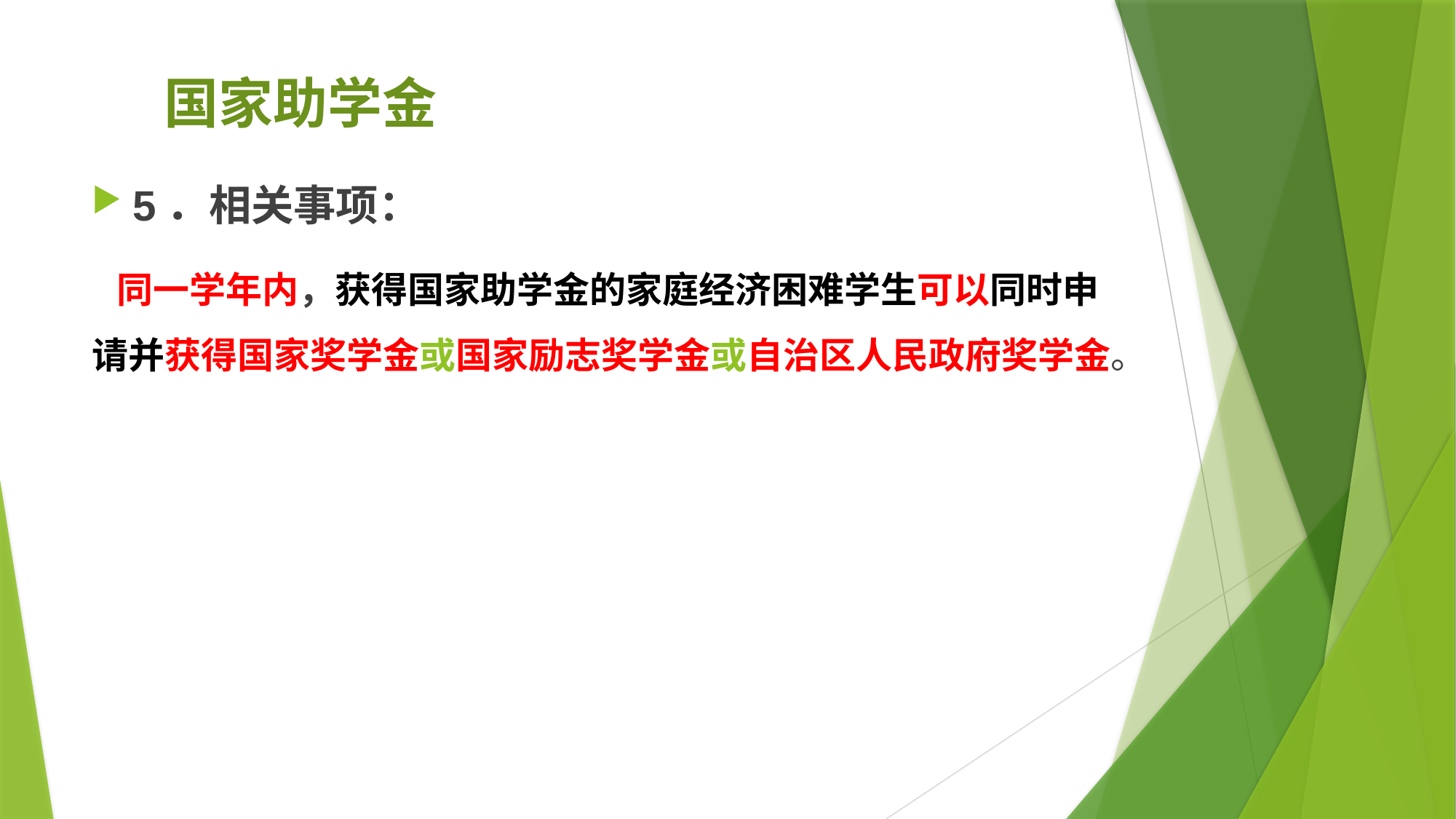

# 国家助学金
5．相关事项：
  同一学年内，获得国家助学金的家庭经济困难学生可以同时申请并获得国家奖学金或国家励志奖学金或自治区人民政府奖学金。